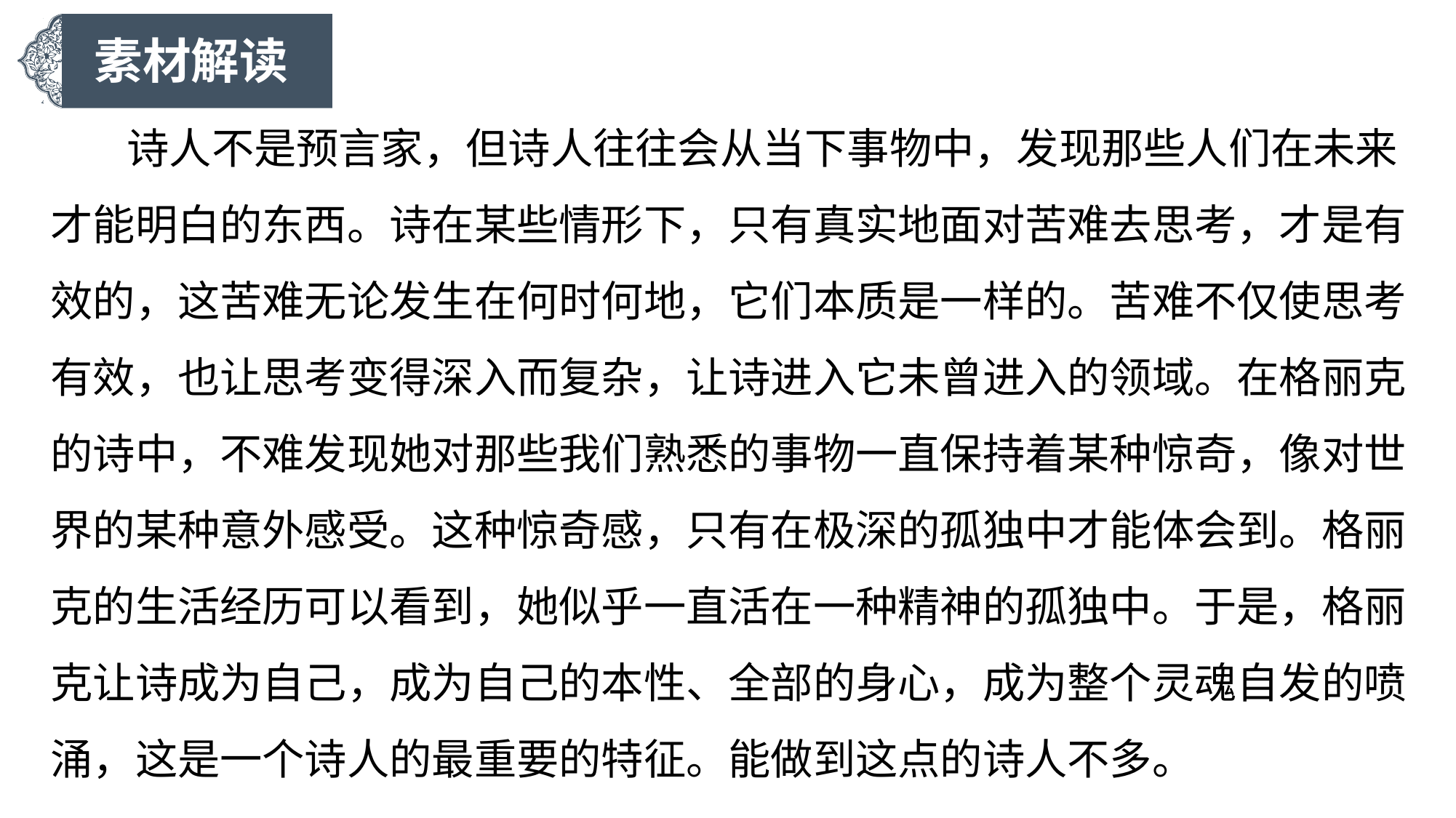

素材解读
       诗人不是预言家，但诗人往往会从当下事物中，发现那些人们在未来才能明白的东西。诗在某些情形下，只有真实地面对苦难去思考，才是有效的，这苦难无论发生在何时何地，它们本质是一样的。苦难不仅使思考有效，也让思考变得深入而复杂，让诗进入它未曾进入的领域。在格丽克的诗中，不难发现她对那些我们熟悉的事物一直保持着某种惊奇，像对世界的某种意外感受。这种惊奇感，只有在极深的孤独中才能体会到。格丽克的生活经历可以看到，她似乎一直活在一种精神的孤独中。于是，格丽克让诗成为自己，成为自己的本性、全部的身心，成为整个灵魂自发的喷涌，这是一个诗人的最重要的特征。能做到这点的诗人不多。